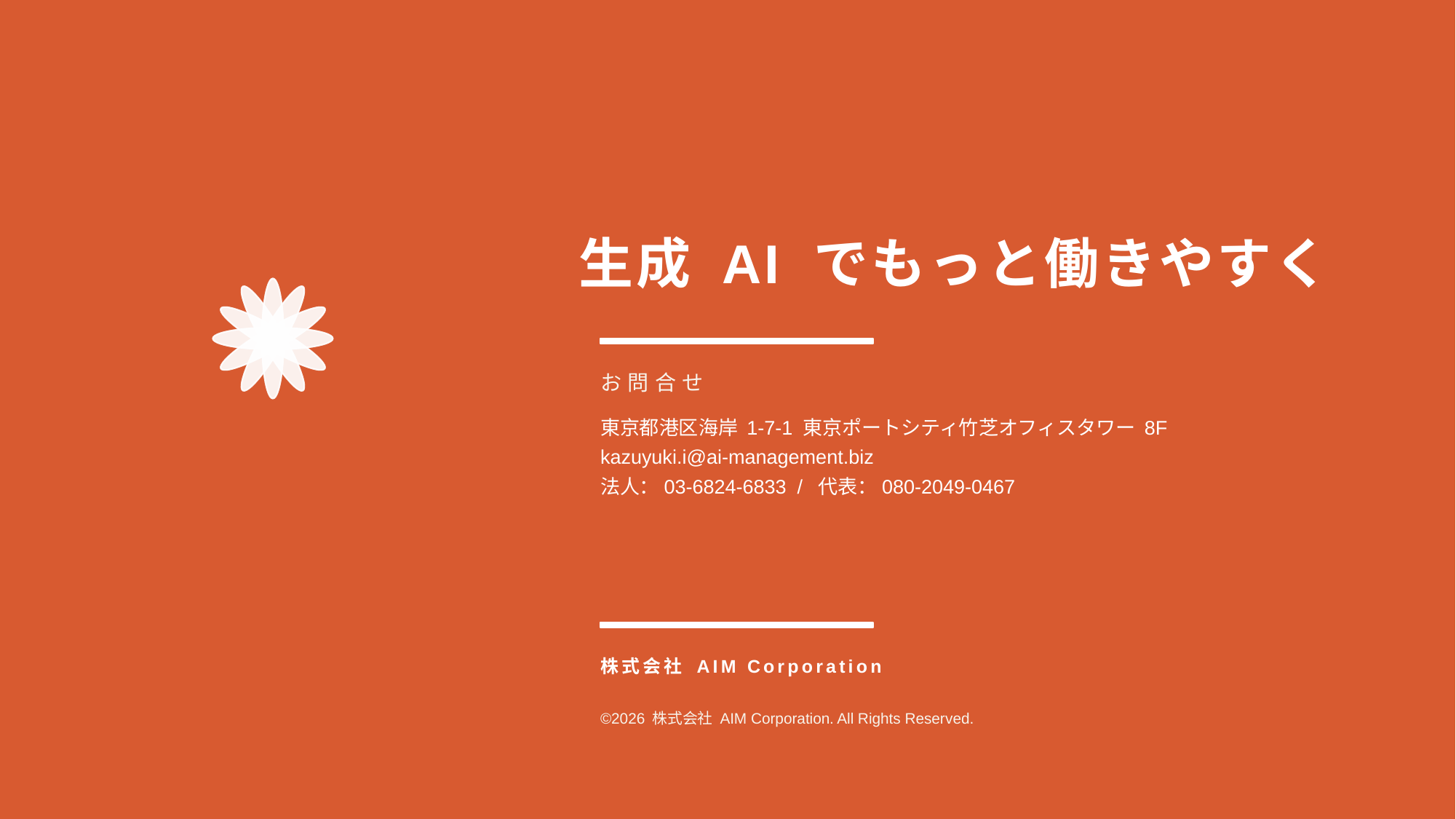

生成 AI でもっと働きやすく

お問合せ
東京都港区海岸 1-7-1 東京ポートシティ竹芝オフィスタワー 8F
kazuyuki.i@ai-management.biz
法人：03-6824-6833  /  代表：080-2049-0467

株式会社 AIM Corporation
©2026 株式会社 AIM Corporation. All Rights Reserved.